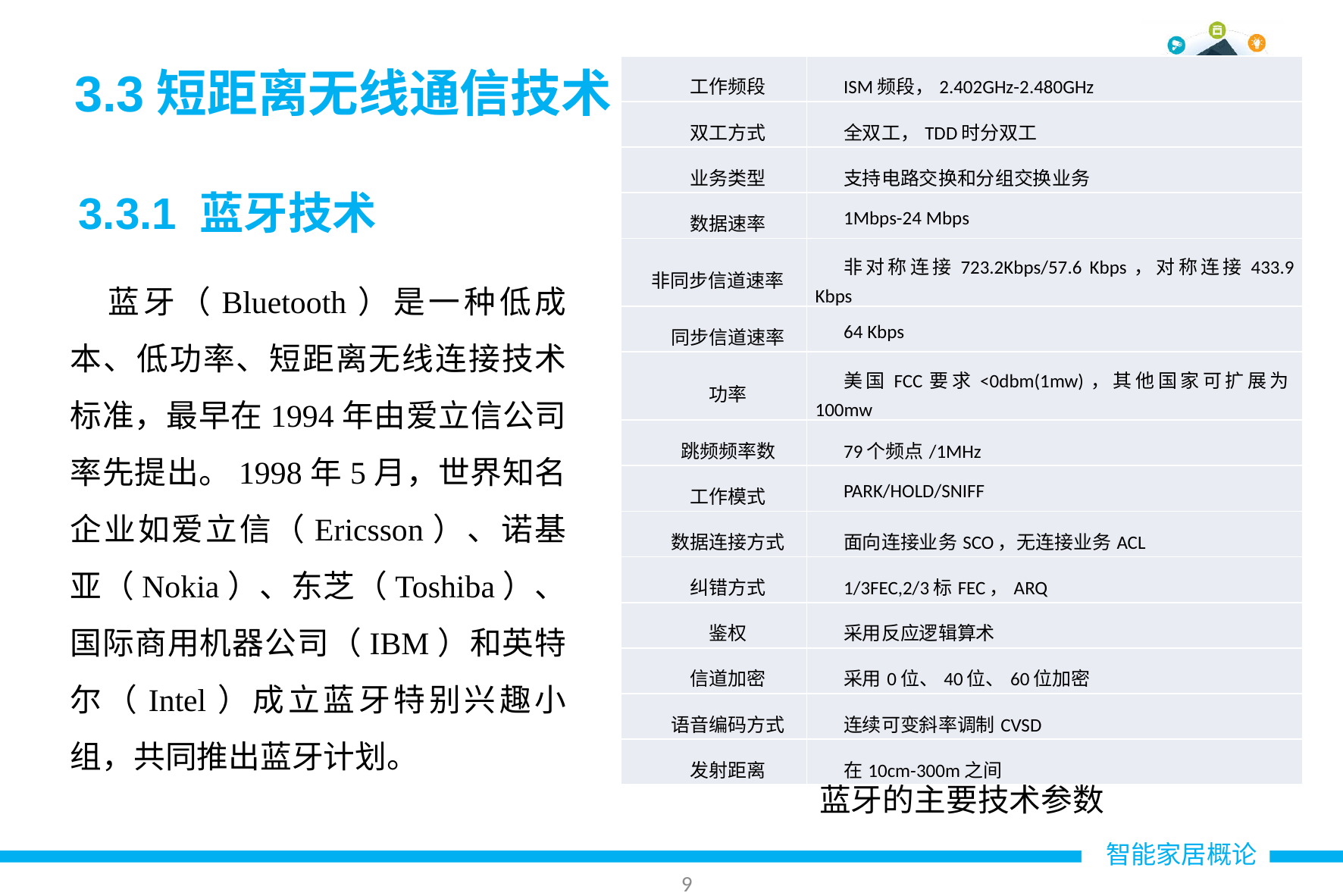

# 3.3短距离无线通信技术
| 工作频段 | ISM频段，2.402GHz-2.480GHz |
| --- | --- |
| 双工方式 | 全双工，TDD时分双工 |
| 业务类型 | 支持电路交换和分组交换业务 |
| 数据速率 | 1Mbps-24 Mbps |
| 非同步信道速率 | 非对称连接723.2Kbps/57.6 Kbps，对称连接433.9 Kbps |
| 同步信道速率 | 64 Kbps |
| 功率 | 美国FCC要求<0dbm(1mw)，其他国家可扩展为100mw |
| 跳频频率数 | 79个频点/1MHz |
| 工作模式 | PARK/HOLD/SNIFF |
| 数据连接方式 | 面向连接业务SCO，无连接业务ACL |
| 纠错方式 | 1/3FEC,2/3标FEC，ARQ |
| 鉴权 | 采用反应逻辑算术 |
| 信道加密 | 采用0位、40位、60位加密 |
| 语音编码方式 | 连续可变斜率调制CVSD |
| 发射距离 | 在10cm-300m之间 |
3.3.1 蓝牙技术
蓝牙（Bluetooth）是一种低成本、低功率、短距离无线连接技术标准，最早在1994年由爱立信公司率先提出。1998年5月，世界知名企业如爱立信（Ericsson）、诺基亚（Nokia）、东芝（Toshiba）、国际商用机器公司（IBM）和英特尔（Intel）成立蓝牙特别兴趣小组，共同推出蓝牙计划。
蓝牙的主要技术参数
9